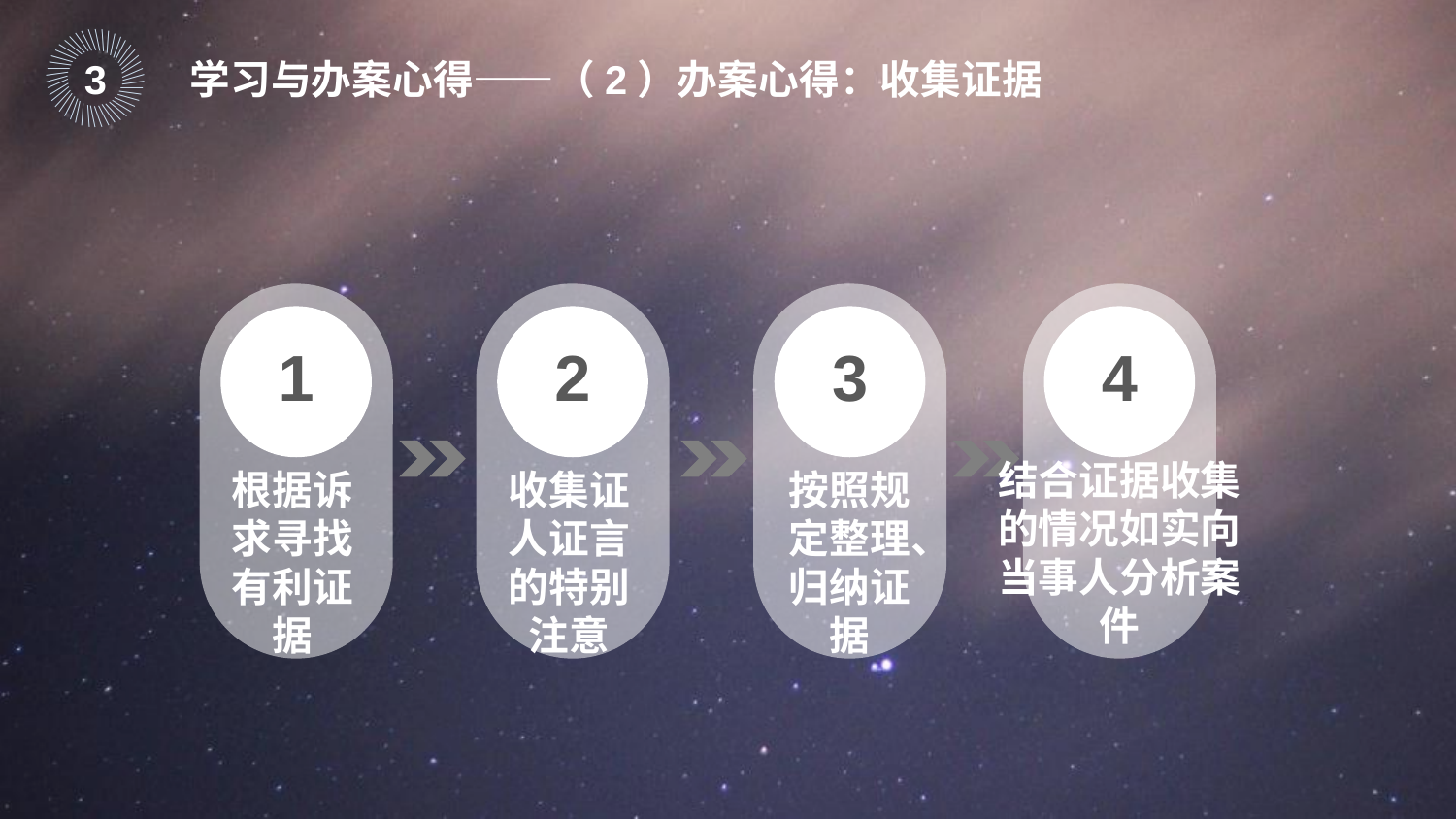

｜
｜
｜
｜
｜
｜
｜
｜
｜
｜
｜
｜
｜
｜
｜
｜
｜
｜
｜
｜
｜
｜
｜
｜
｜
｜
｜
｜
｜
｜
｜
｜
｜
｜
｜
｜
｜
｜
｜
｜
｜
｜
｜
｜
｜
｜
3
学习与办案心得——（2）办案心得：收集证据
1

根据诉求寻找有利证据
2

收集证人证言的特别注意
3

按照规定整理、归纳证据
4

结合证据收集的情况如实向当事人分析案件